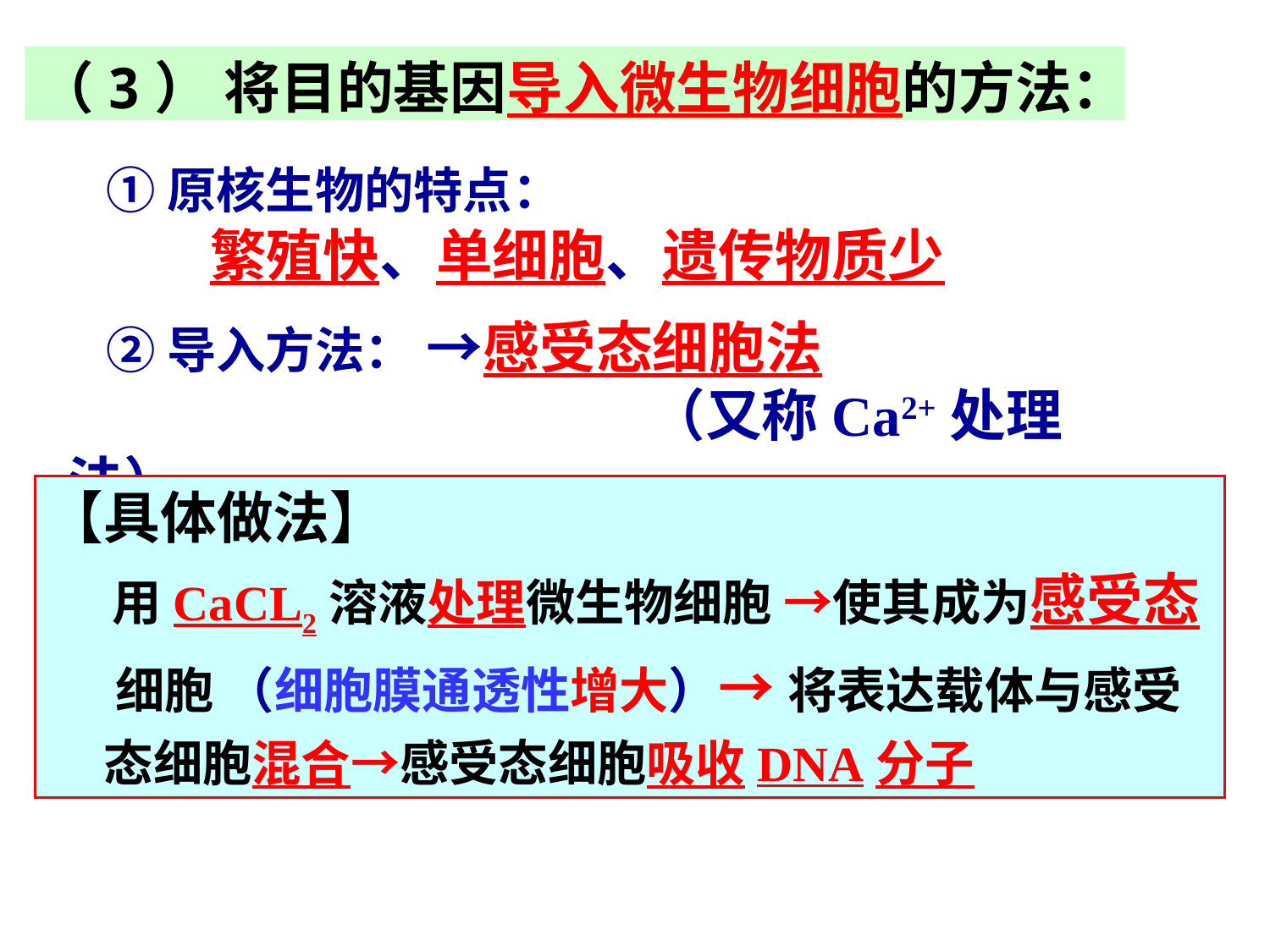

（3） 将目的基因导入微生物细胞的方法：
   ①原核生物的特点：
          繁殖快、单细胞、遗传物质少
   ②导入方法： →感受态细胞法
                                            （又称Ca2+处理法）
【具体做法】
    用CaCL2溶液处理微生物细胞 →使其成为感受态
     细胞 （细胞膜通透性增大）→ 将表达载体与感受
    态细胞混合→感受态细胞吸收DNA分子